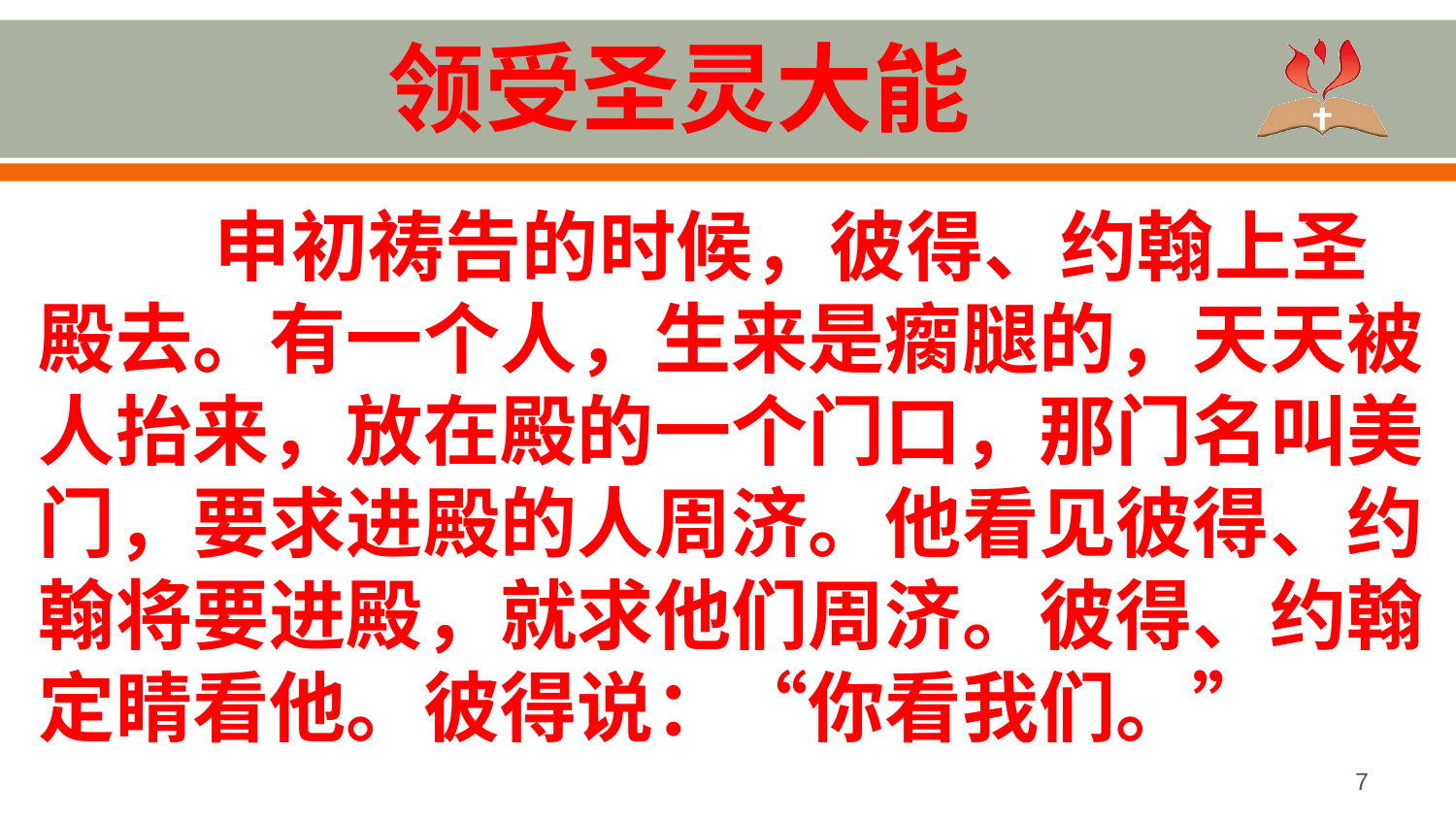

领受圣灵大能
         申初祷告的时候，彼得、约翰上圣殿去。有一个人，生来是瘸腿的，天天被人抬来，放在殿的一个门口，那门名叫美门，要求进殿的人周济。他看见彼得、约翰将要进殿，就求他们周济。彼得、约翰定睛看他。彼得说：“你看我们。”
7